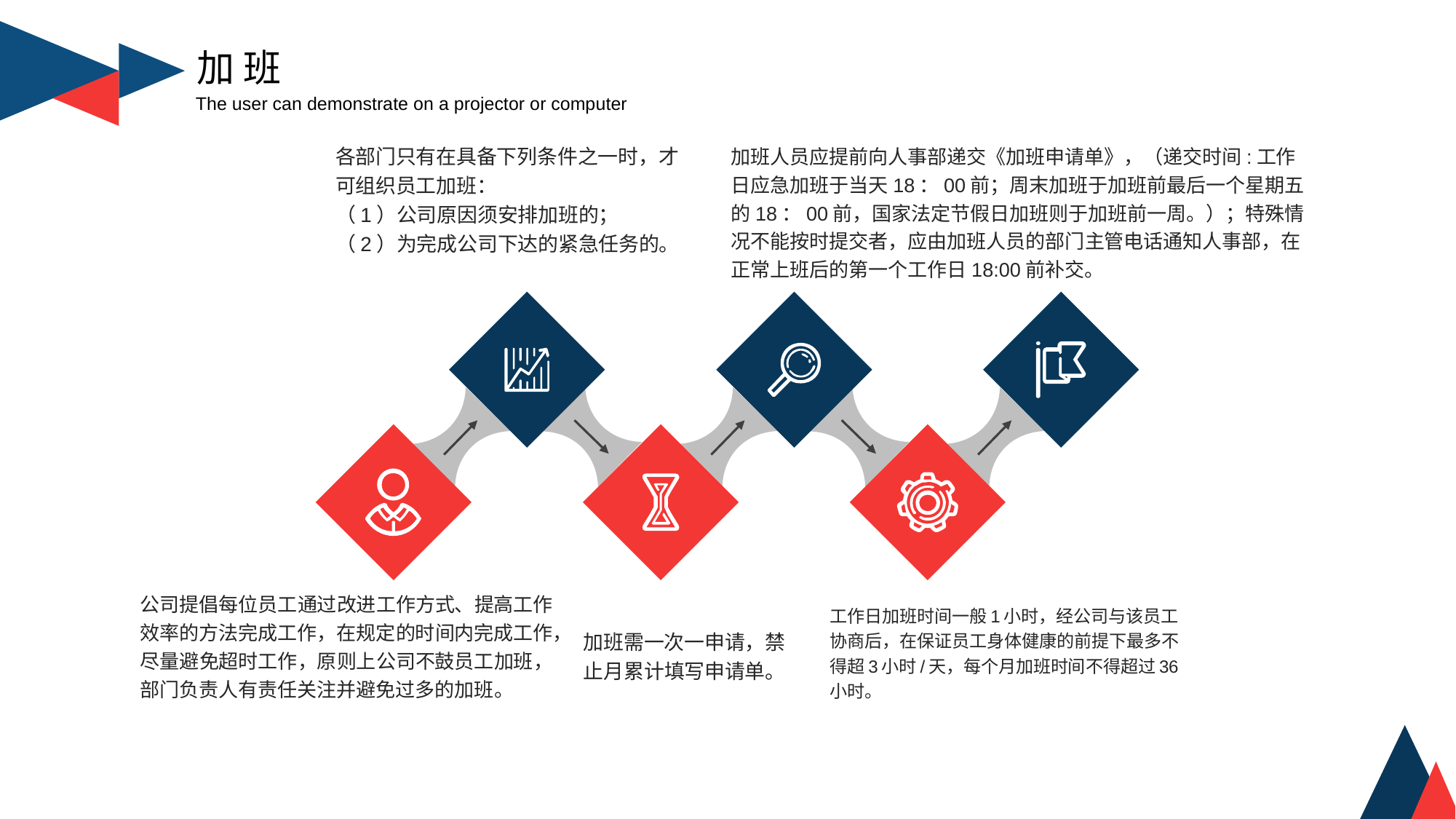

加 班
The user can demonstrate on a projector or computer
各部门只有在具备下列条件之一时，才
可组织员工加班：
（1）公司原因须安排加班的；
（2）为完成公司下达的紧急任务的。
加班人员应提前向人事部递交《加班申请单》，（递交时间:工作日应急加班于当天18：00前；周末加班于加班前最后一个星期五的18：00前，国家法定节假日加班则于加班前一周。）；特殊情况不能按时提交者，应由加班人员的部门主管电话通知人事部，在正常上班后的第一个工作日18:00前补交。

公司提倡每位员工通过改进工作方式、提高工作效率的方法完成工作，在规定的时间内完成工作，尽量避免超时工作，原则上公司不鼓员工加班，部门负责人有责任关注并避免过多的加班。
工作日加班时间一般1小时，经公司与该员工协商后，在保证员工身体健康的前提下最多不得超3小时/天，每个月加班时间不得超过36小时。
加班需一次一申请，禁止月累计填写申请单。